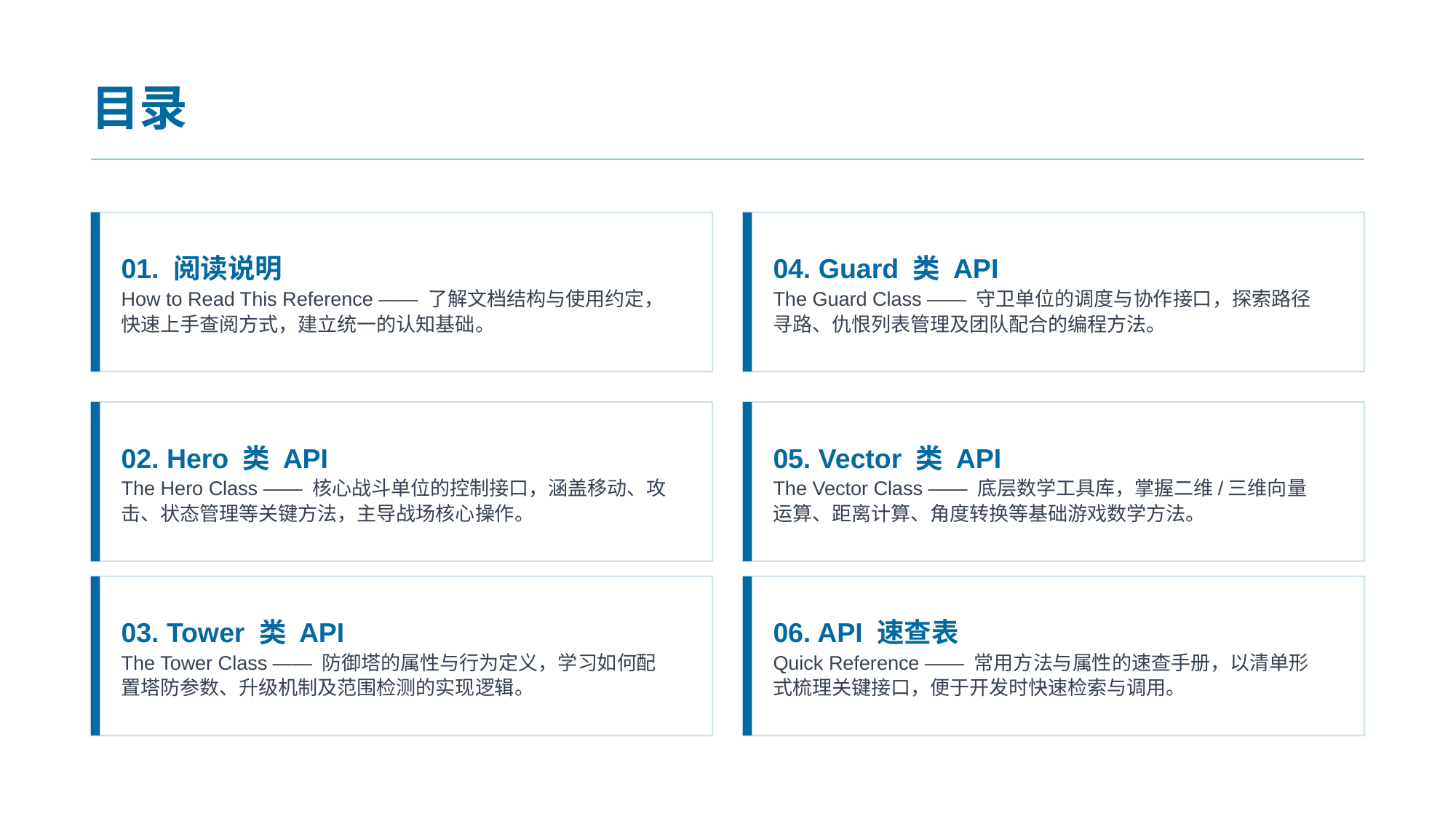

目录

01. 阅读说明
How to Read This Reference —— 了解文档结构与使用约定，快速上手查阅方式，建立统一的认知基础。
04. Guard 类 API
The Guard Class —— 守卫单位的调度与协作接口，探索路径寻路、仇恨列表管理及团队配合的编程方法。

02. Hero 类 API
The Hero Class —— 核心战斗单位的控制接口，涵盖移动、攻击、状态管理等关键方法，主导战场核心操作。
05. Vector 类 API
The Vector Class —— 底层数学工具库，掌握二维/三维向量运算、距离计算、角度转换等基础游戏数学方法。

03. Tower 类 API
The Tower Class —— 防御塔的属性与行为定义，学习如何配置塔防参数、升级机制及范围检测的实现逻辑。
06. API 速查表
Quick Reference —— 常用方法与属性的速查手册，以清单形式梳理关键接口，便于开发时快速检索与调用。